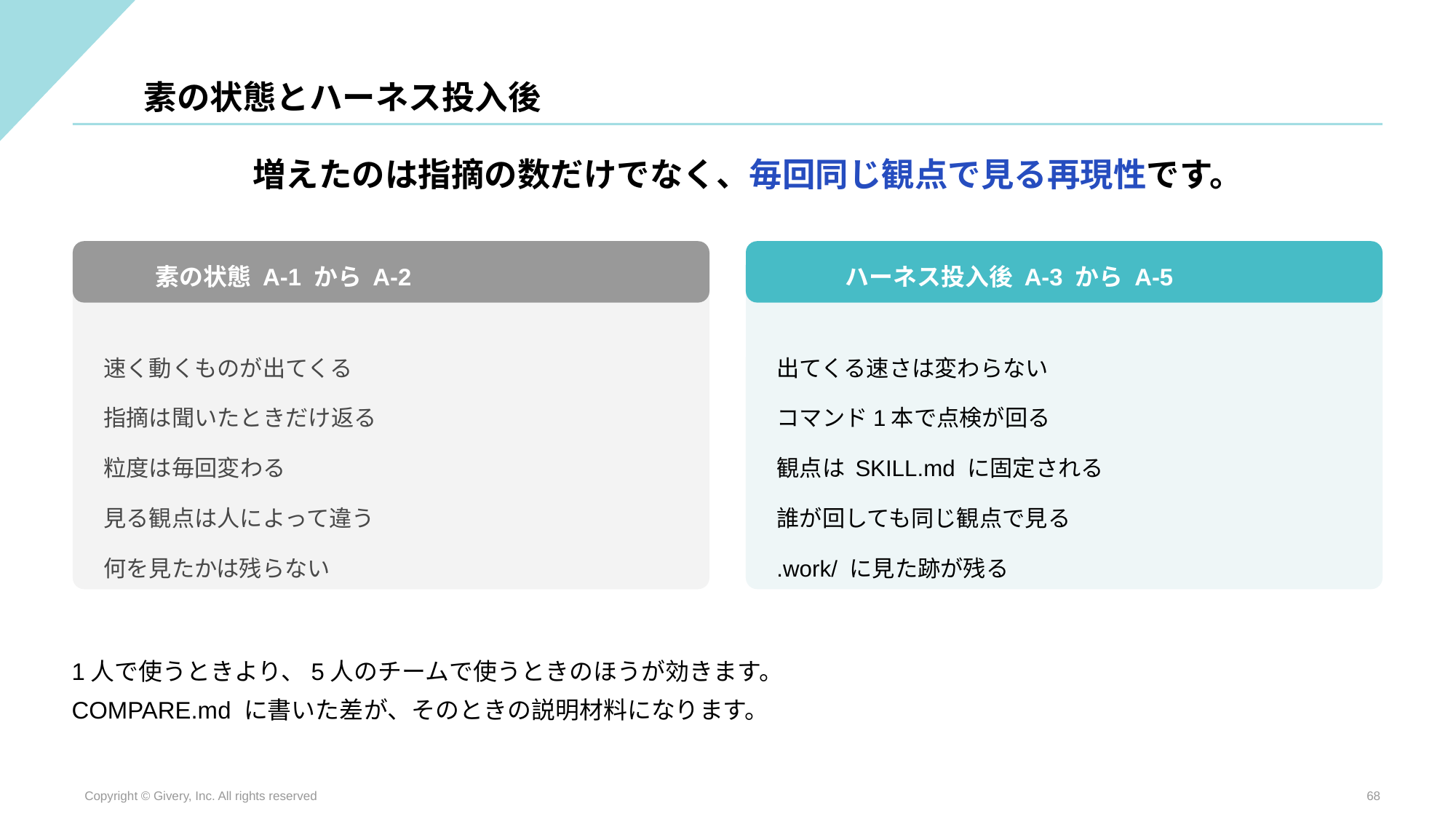

素の状態とハーネス投入後

増えたのは指摘の数だけでなく、毎回同じ観点で見る再現性です。

素の状態 A-1 から A-2
ハーネス投入後 A-3 から A-5
速く動くものが出てくる
指摘は聞いたときだけ返る
粒度は毎回変わる
見る観点は人によって違う
何を見たかは残らない
出てくる速さは変わらない
コマンド1本で点検が回る
観点は SKILL.md に固定される
誰が回しても同じ観点で見る
.work/ に見た跡が残る
1人で使うときより、5人のチームで使うときのほうが効きます。
COMPARE.md に書いた差が、そのときの説明材料になります。
Copyright © Givery, Inc. All rights reserved
68